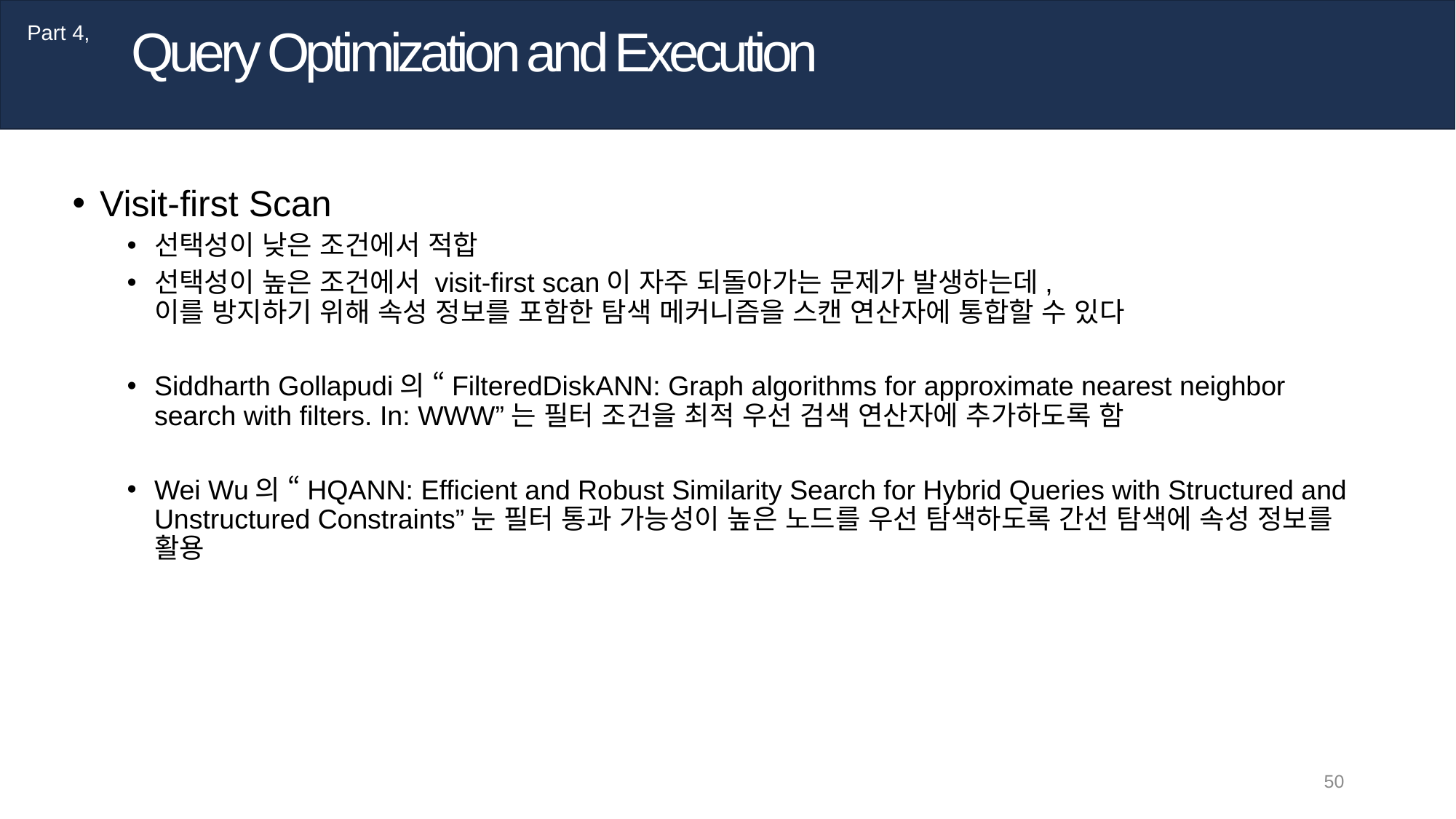

Query Optimization and Execution
Part 4,
Visit-first Scan
선택성이 낮은 조건에서 적합
선택성이 높은 조건에서 visit-first scan이 자주 되돌아가는 문제가 발생하는데,
이를 방지하기 위해 속성 정보를 포함한 탐색 메커니즘을 스캔 연산자에 통합할 수 있다

Siddharth Gollapudi의 “FilteredDiskANN: Graph algorithms for approximate nearest neighbor search with filters. In: WWW”는 필터 조건을 최적 우선 검색 연산자에 추가하도록 함

Wei Wu의 “HQANN: Efficient and Robust Similarity Search for Hybrid Queries with Structured and Unstructured Constraints”눈 필터 통과 가능성이 높은 노드를 우선 탐색하도록 간선 탐색에 속성 정보를 활용
50